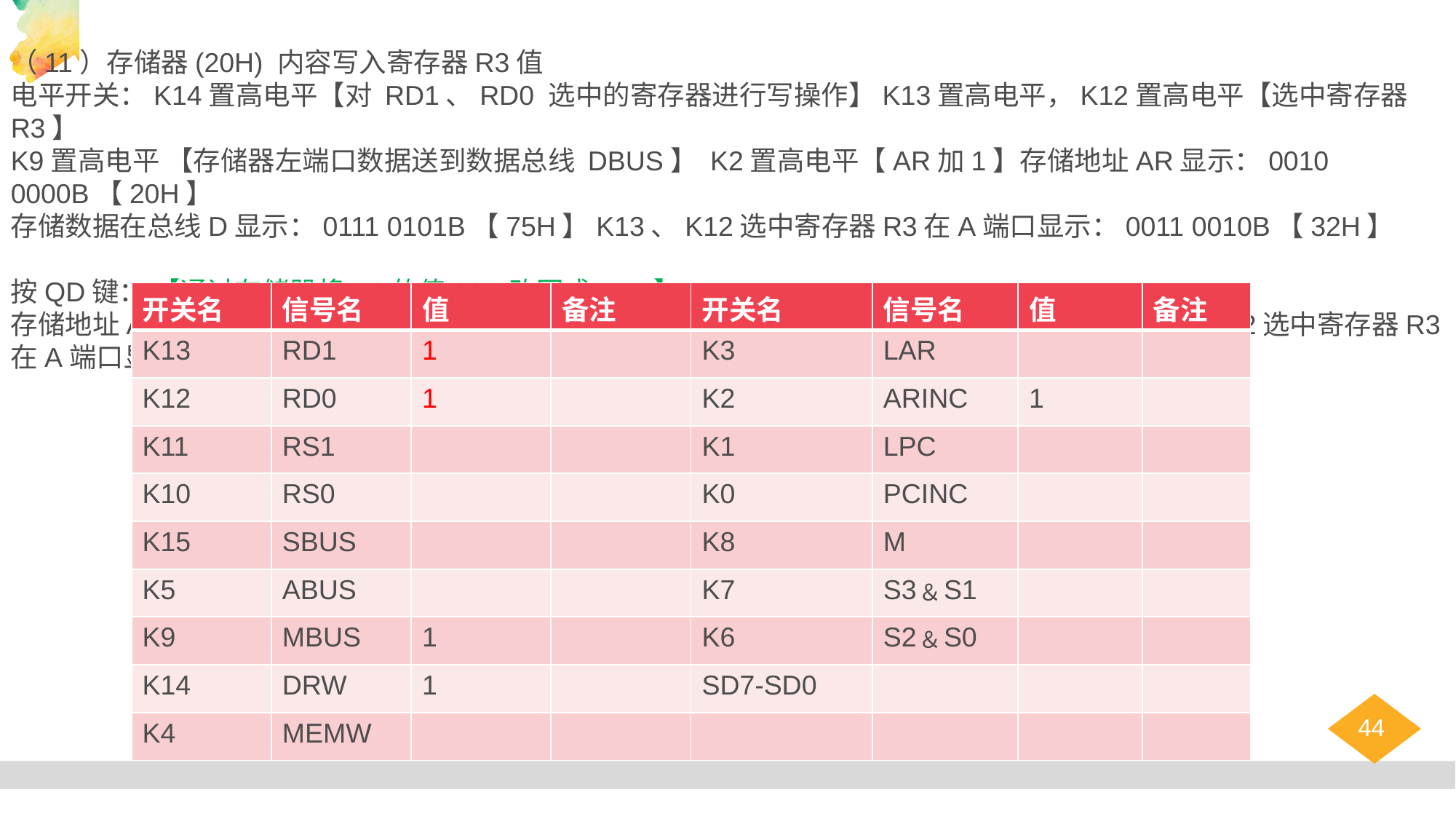

（11）存储器(20H) 内容写入寄存器R3值
电平开关：K14置高电平【对 RD1、RD0 选中的寄存器进行写操作】K13置高电平，K12置高电平【选中寄存器R3】
K9置高电平 【存储器左端口数据送到数据总线 DBUS】 K2置高电平【AR加1】存储地址AR显示：0010 0000B【20H】
存储数据在总线D显示：0111 0101B【75H】K13、K12选中寄存器R3在A端口显示：0011 0010B【32H】
按QD键： 【通过存储器将R3的值32H改写成75H】
存储地址AR显示：0010 0001B【21H】存储数据在总线D显示：0010 1000B【28H】K13、K12选中寄存器R3在A端口显示：0111 0101B【75H】
| 开关名 | 信号名 | 值 | 备注 | 开关名 | 信号名 | 值 | 备注 |
| --- | --- | --- | --- | --- | --- | --- | --- |
| K13 | RD1 | 1 |  | K3 | LAR |  |  |
| K12 | RD0 | 1 |  | K2 | ARINC | 1 |  |
| K11 | RS1 |  |  | K1 | LPC |  |  |
| K10 | RS0 |  |  | K0 | PCINC |  |  |
| K15 | SBUS |  |  | K8 | M |  |  |
| K5 | ABUS |  |  | K7 | S3﹠S1 |  |  |
| K9 | MBUS | 1 |  | K6 | S2﹠S0 |  |  |
| K14 | DRW | 1 |  | SD7-SD0 |  |  |  |
| K4 | MEMW |  |  |  |  |  |  |